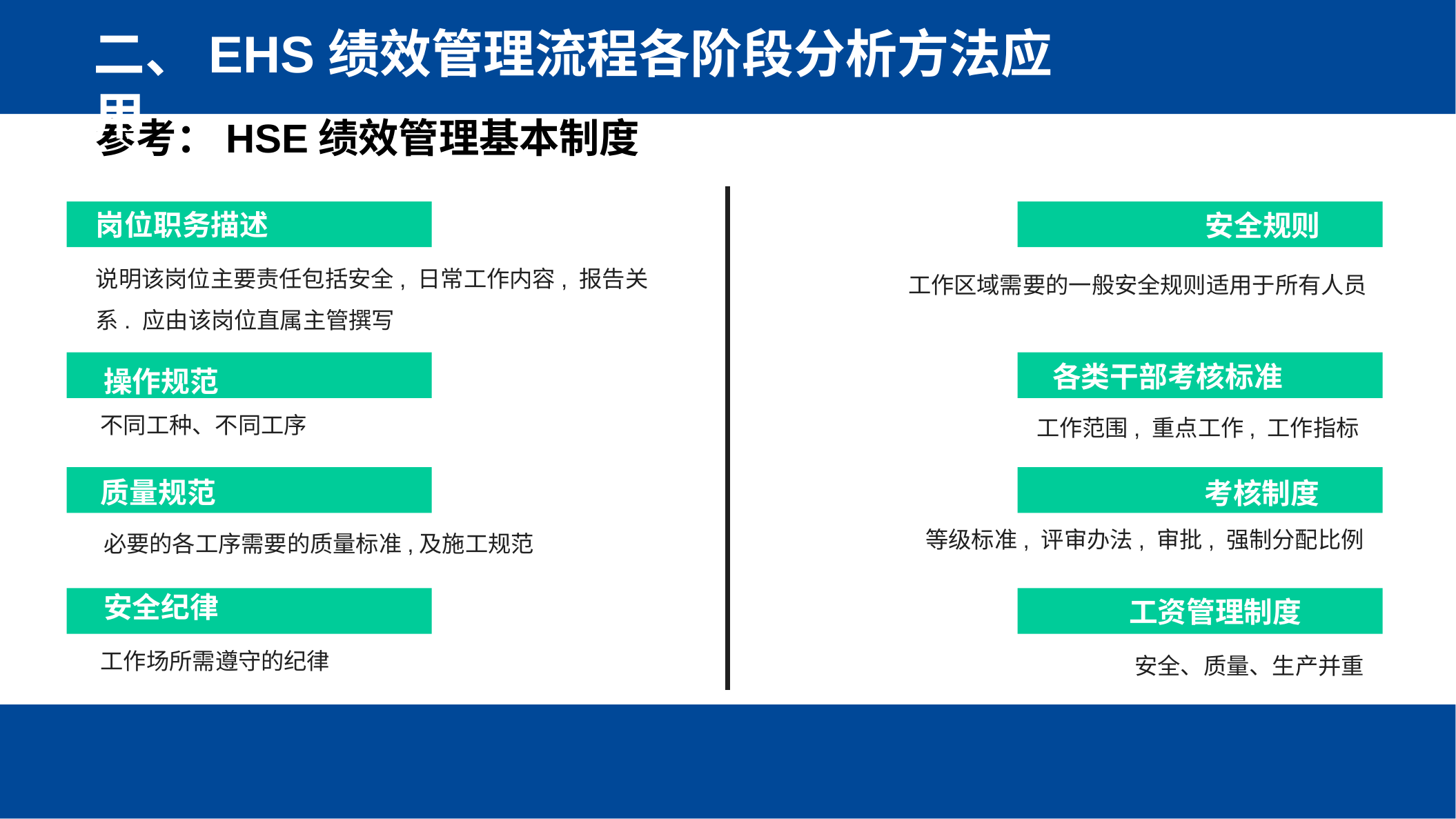

二、EHS绩效管理流程各阶段分析方法应用
参考：HSE绩效管理基本制度

岗位职务描述

安全规则
说明该岗位主要责任包括安全, 日常工作内容, 报告关系. 应由该岗位直属主管撰写
工作区域需要的一般安全规则适用于所有人员

各类干部考核标准
操作规范
不同工种、不同工序
工作范围, 重点工作, 工作指标

质量规范
考核制度
等级标准, 评审办法, 审批, 强制分配比例
必要的各工序需要的质量标准,及施工规范
安全纪律

工资管理制度
工作场所需遵守的纪律
安全、质量、生产并重